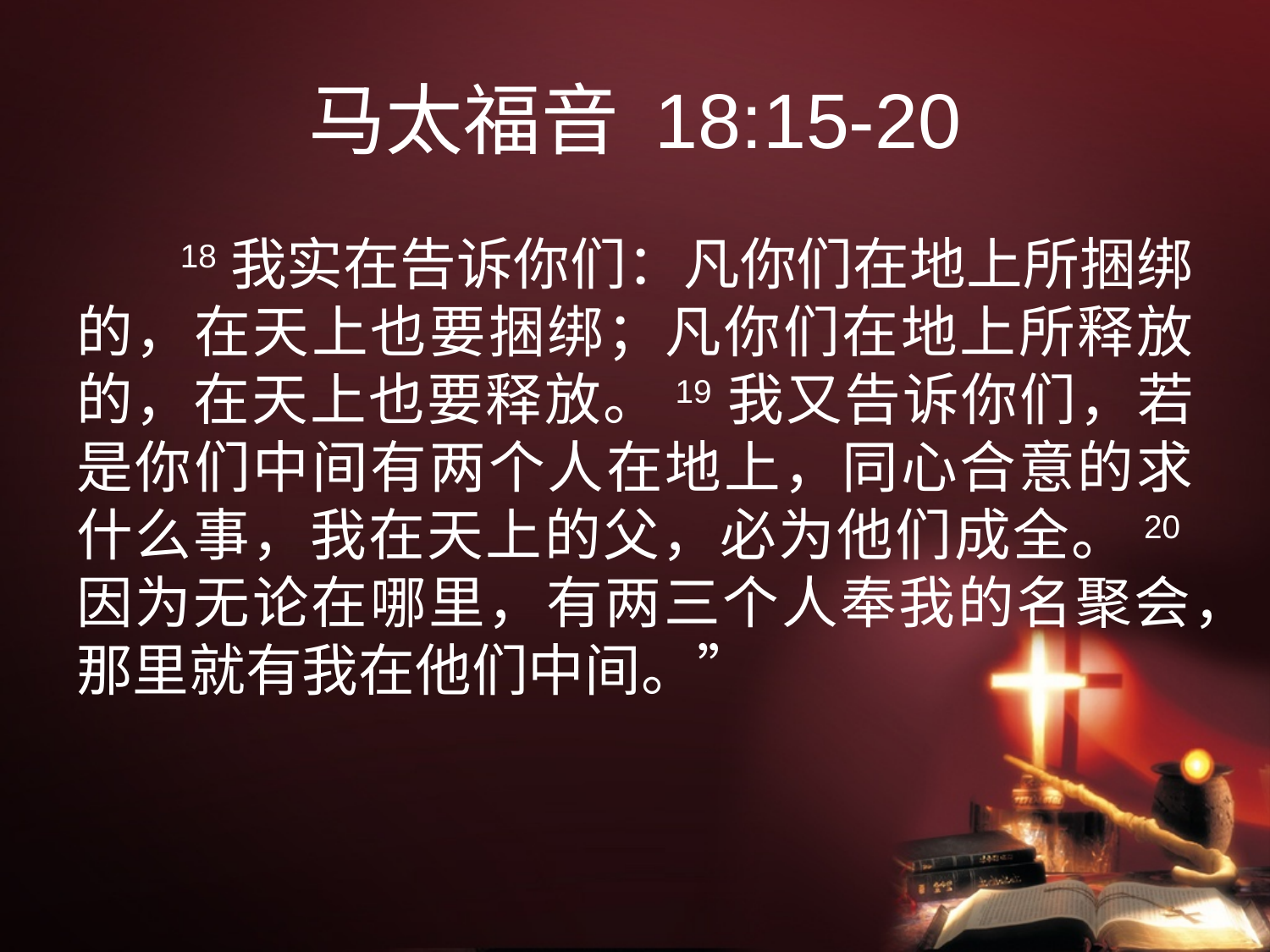

# 马太福音 18:15-20
            18我实在告诉你们：凡你们在地上所捆绑的，在天上也要捆绑；凡你们在地上所释放的，在天上也要释放。19我又告诉你们，若是你们中间有两个人在地上，同心合意的求什么事，我在天上的父，必为他们成全。20因为无论在哪里，有两三个人奉我的名聚会，那里就有我在他们中间。”